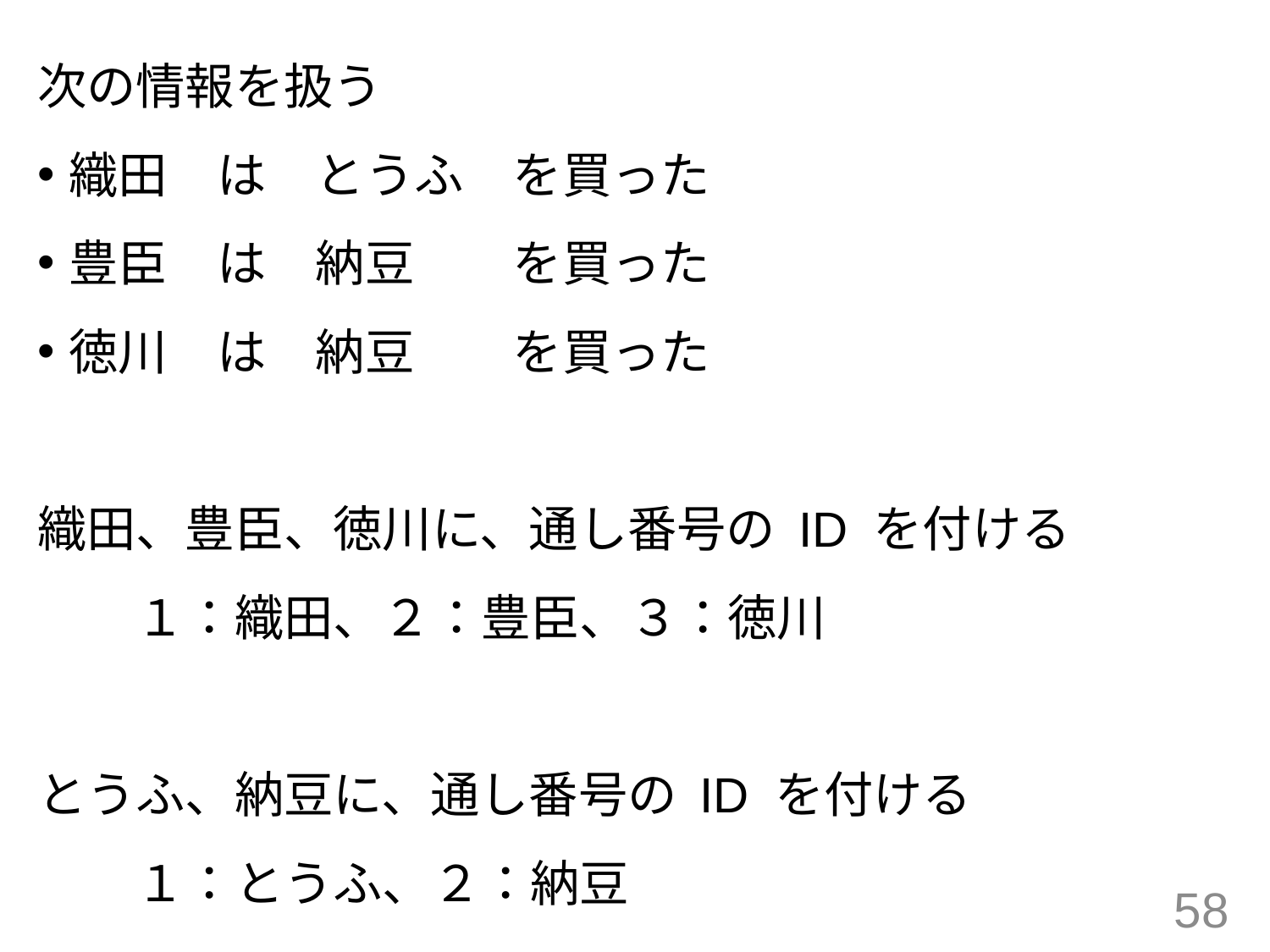

次の情報を扱う
織田　は　とうふ　を買った
豊臣　は　納豆　　を買った
徳川　は　納豆　　を買った

織田、豊臣、徳川に、通し番号の ID を付ける
　　１：織田、２：豊臣、３：徳川

とうふ、納豆に、通し番号の ID を付ける
　　１：とうふ、２：納豆

58